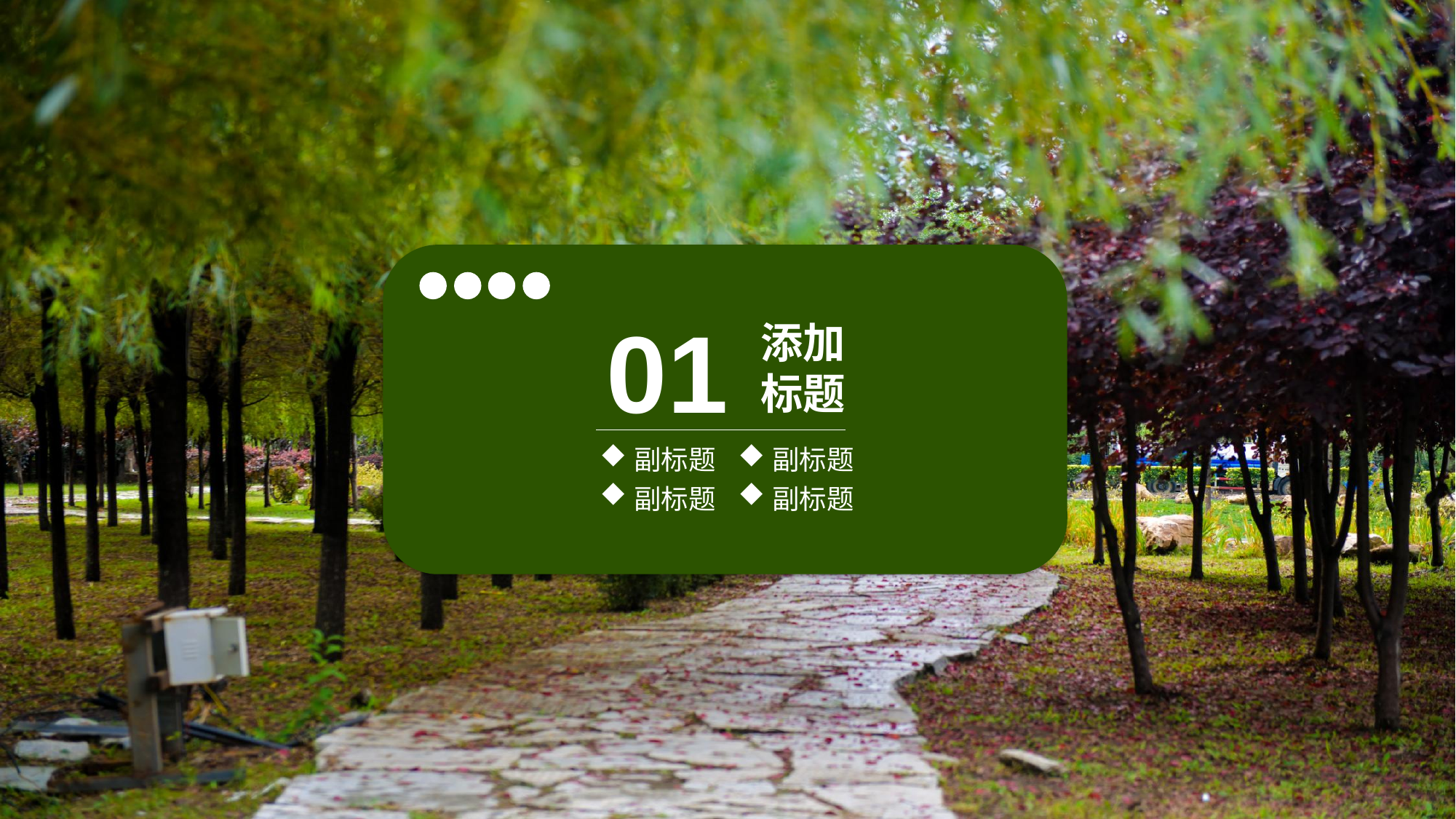

01
添加
标题
副标题
副标题
副标题
副标题